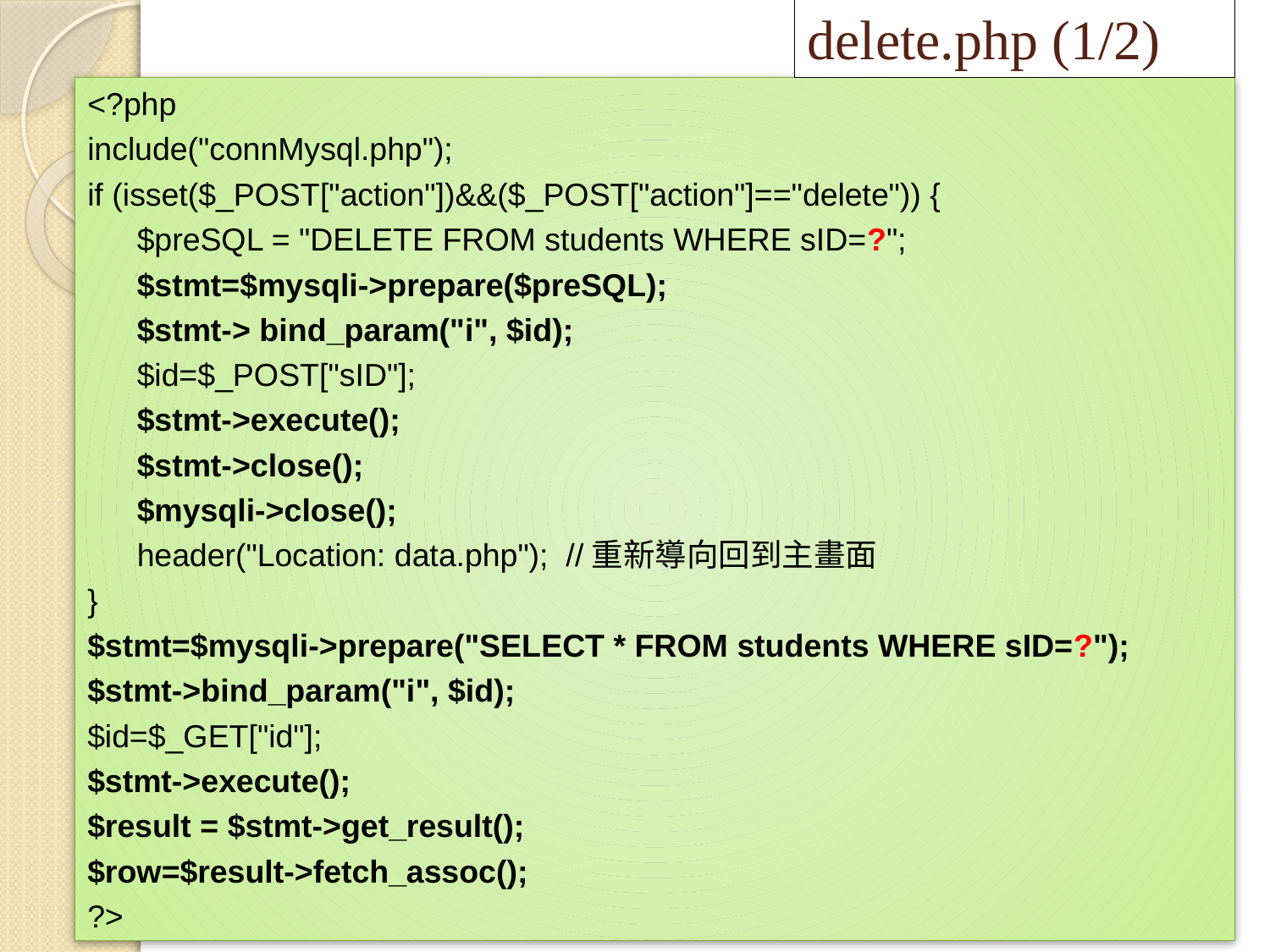

# delete.php (1/2)
<?php
include("connMysql.php");
if (isset($_POST["action"])&&($_POST["action"]=="delete")) {
	$preSQL = "DELETE FROM students WHERE sID=?";
	$stmt=$mysqli->prepare($preSQL);
	$stmt-> bind_param("i", $id);
	$id=$_POST["sID"];
	$stmt->execute();
	$stmt->close();
	$mysqli->close();
	header("Location: data.php");  //重新導向回到主畫面
}
$stmt=$mysqli->prepare("SELECT * FROM students WHERE sID=?");
$stmt->bind_param("i", $id);
$id=$_GET["id"];
$stmt->execute();
$result = $stmt->get_result();
$row=$result->fetch_assoc();
?>